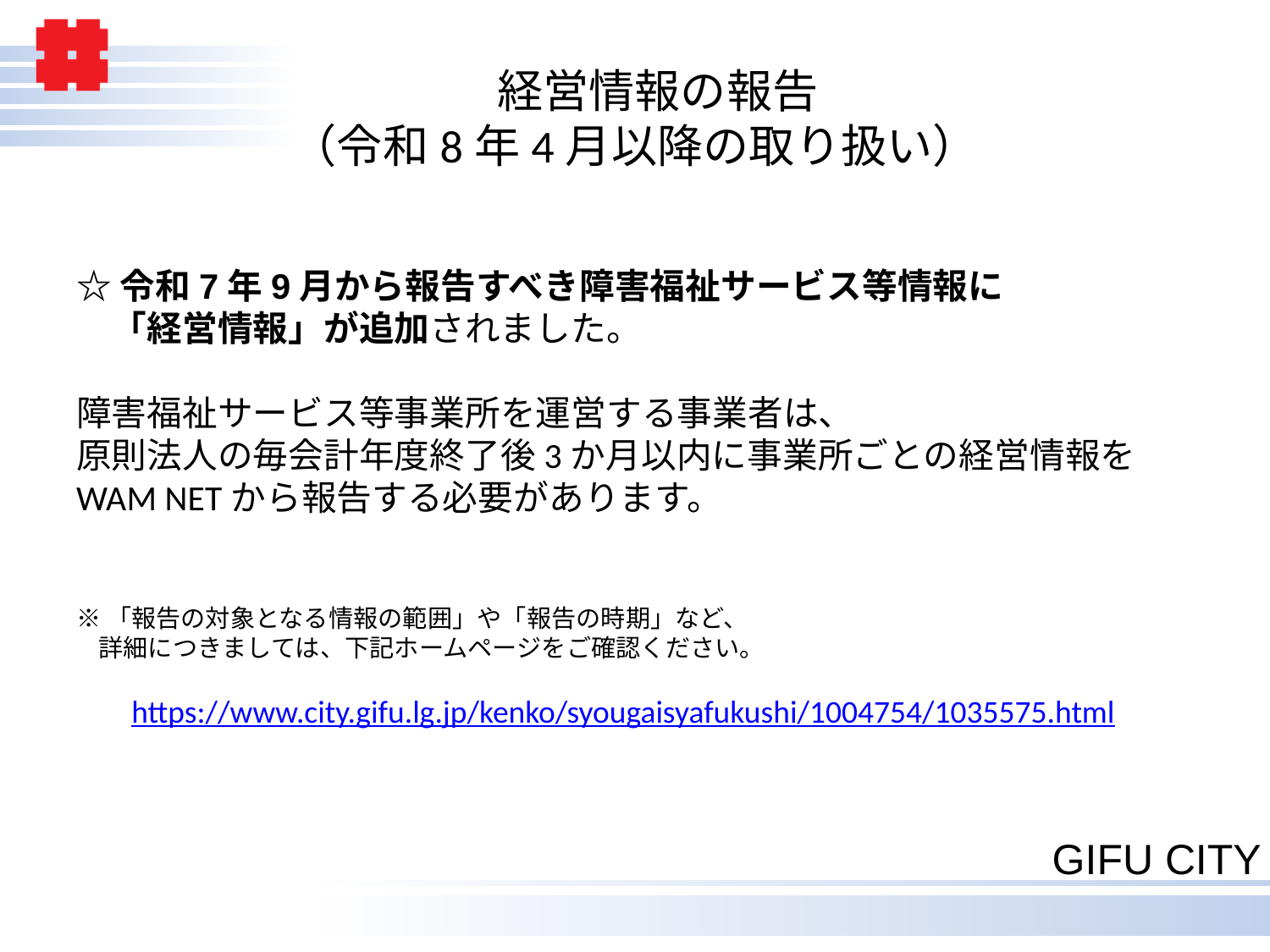

# 経営情報の報告 （令和8年4月以降の取り扱い）
☆令和7年9月から報告すべき障害福祉サービス等情報に
　「経営情報」が追加されました。

障害福祉サービス等事業所を運営する事業者は、
原則法人の毎会計年度終了後3か月以内に事業所ごとの経営情報を
WAM NETから報告する必要があります。

※「報告の対象となる情報の範囲」や「報告の時期」など、
   詳細につきましては、下記ホームページをご確認ください。

　　https://www.city.gifu.lg.jp/kenko/syougaisyafukushi/1004754/1035575.html